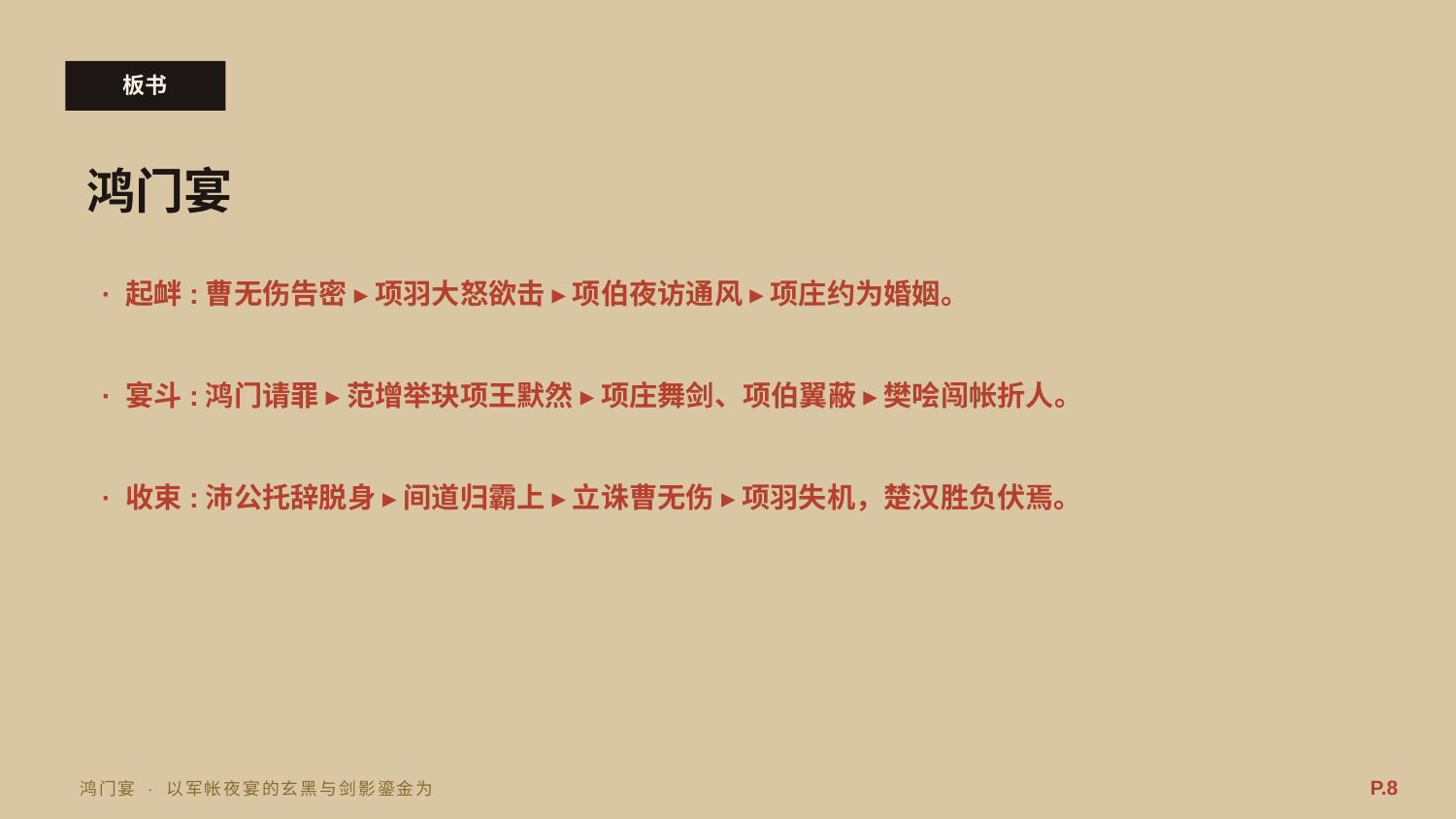

板书

鸿门宴
· 起衅:曹无伤告密 ▸ 项羽大怒欲击 ▸ 项伯夜访通风 ▸ 项庄约为婚姻。
· 宴斗:鸿门请罪 ▸ 范增举玦项王默然 ▸ 项庄舞剑、项伯翼蔽 ▸ 樊哙闯帐折人。
· 收束:沛公托辞脱身 ▸ 间道归霸上 ▸ 立诛曹无伤 ▸ 项羽失机，楚汉胜负伏焉。
P.8
鸿门宴 · 以军帐夜宴的玄黑与剑影鎏金为